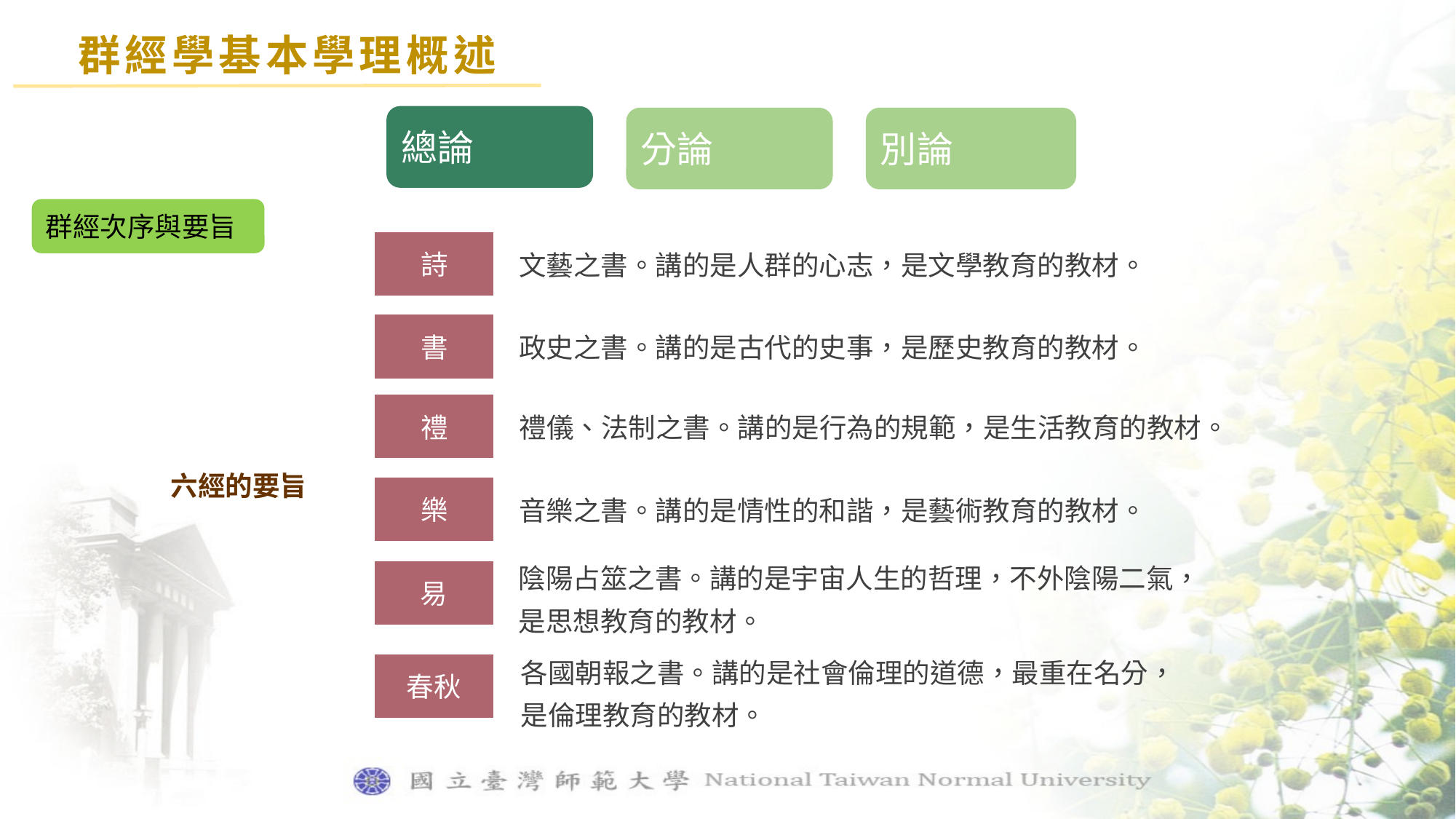

群經學基本學理概述
總論
分論
別論
群經次序與要旨
詩
文藝之書。講的是人群的心志，是文學教育的教材。
書
政史之書。講的是古代的史事，是歷史教育的教材。
禮
禮儀、法制之書。講的是行為的規範，是生活教育的教材。
六經的要旨
樂
音樂之書。講的是情性的和諧，是藝術教育的教材。
陰陽占筮之書。講的是宇宙人生的哲理，不外陰陽二氣，
是思想教育的教材。
易
各國朝報之書。講的是社會倫理的道德，最重在名分，
是倫理教育的教材。
春秋